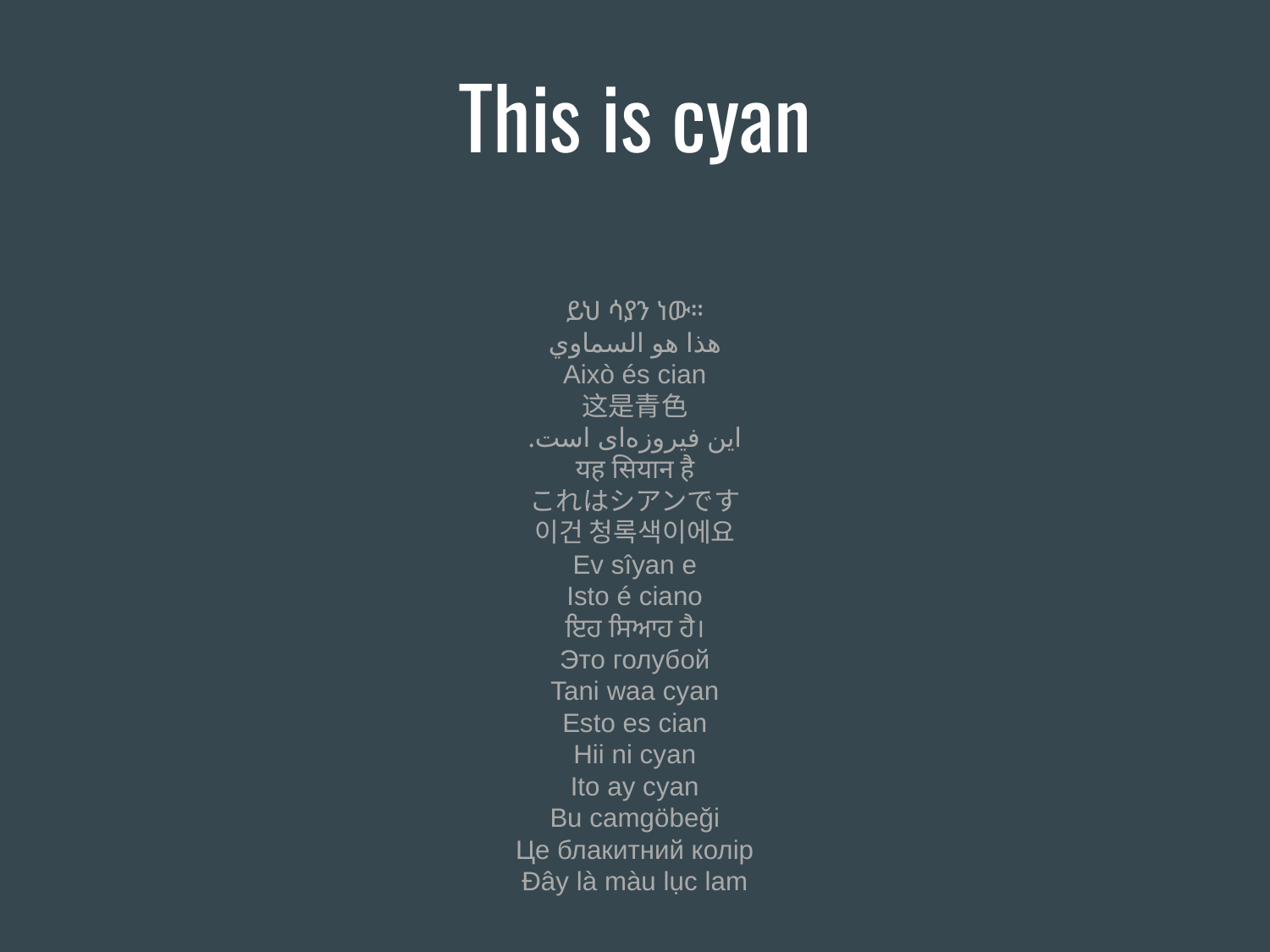

This is cyan
ይህ ሳያን ነው።
هذا هو السماوي
Això és cian
这是青色
این فیروزه‌ای است.
यह सियान है
これはシアンです
이건 청록색이에요
Ev sîyan e
Isto é ciano
ਇਹ ਸਿਆਹ ਹੈ।
Это голубой
Tani waa cyan
Esto es cian
Hii ni cyan
Ito ay cyan
Bu camgöbeği
Це блакитний колір
Đây là màu lục lam